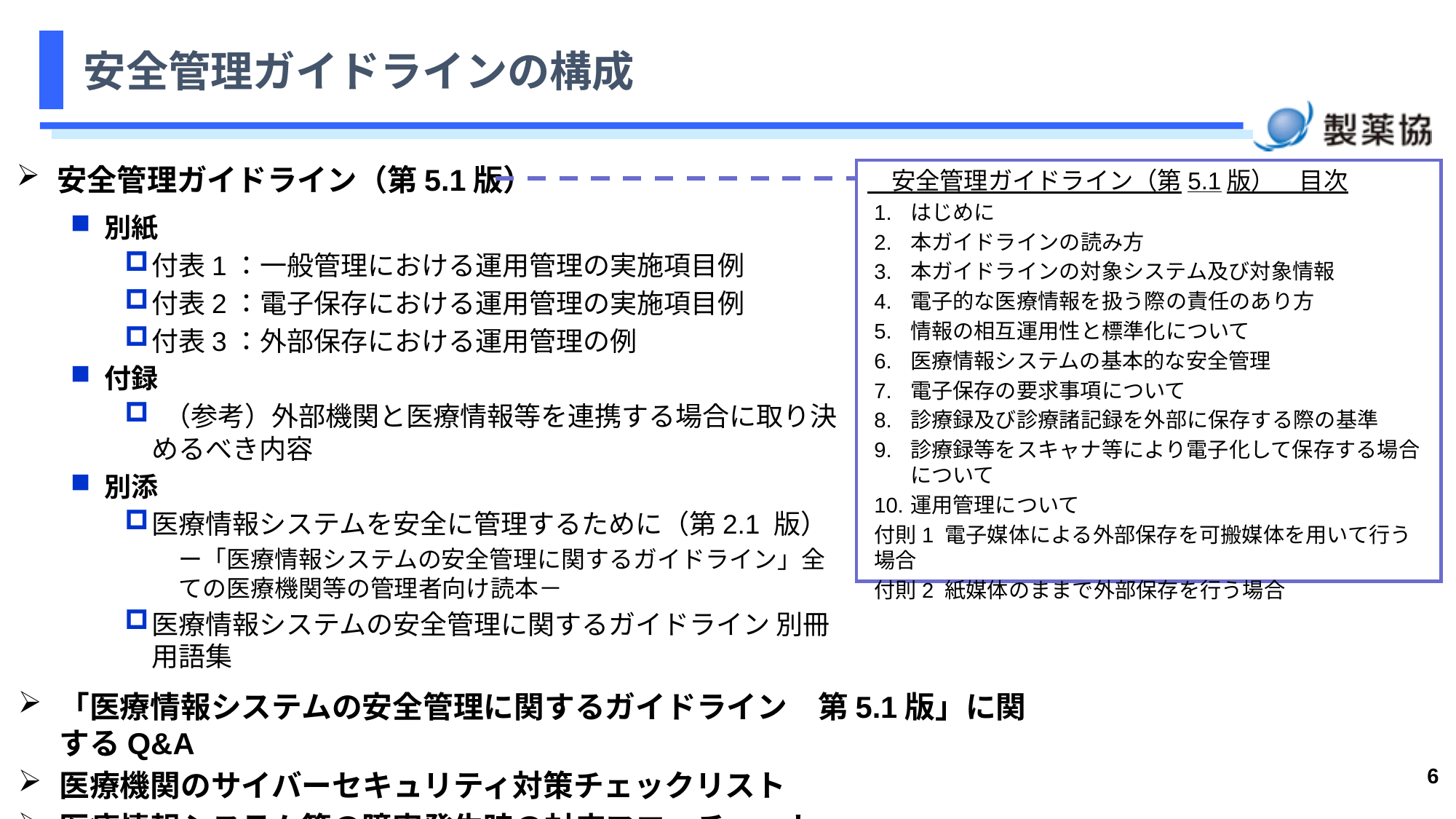

# 安全管理ガイドラインの構成
安全管理ガイドライン（第5.1版）

別紙
付表1：一般管理における運用管理の実施項目例
付表2：電子保存における運用管理の実施項目例
付表3：外部保存における運用管理の例
付録
 （参考）外部機関と医療情報等を連携する場合に取り決めるべき内容
別添
医療情報システムを安全に管理するために（第2.1 版）
ー「医療情報システムの安全管理に関するガイドライン」全ての医療機関等の管理者向け読本－
医療情報システムの安全管理に関するガイドライン 別冊用語集
　安全管理ガイドライン（第5.1版）　目次
はじめに
本ガイドラインの読み方
本ガイドラインの対象システム及び対象情報
電子的な医療情報を扱う際の責任のあり方
情報の相互運用性と標準化について
医療情報システムの基本的な安全管理
電子保存の要求事項について
診療録及び診療諸記録を外部に保存する際の基準
診療録等をスキャナ等により電子化して保存する場合について
運用管理について
付則1 電子媒体による外部保存を可搬媒体を用いて行う場合
付則2 紙媒体のままで外部保存を行う場合
「医療情報システムの安全管理に関するガイドライン　第5.1版」に関するQ&A
医療機関のサイバーセキュリティ対策チェックリスト
医療情報システム等の障害発生時の対応フローチャート
6